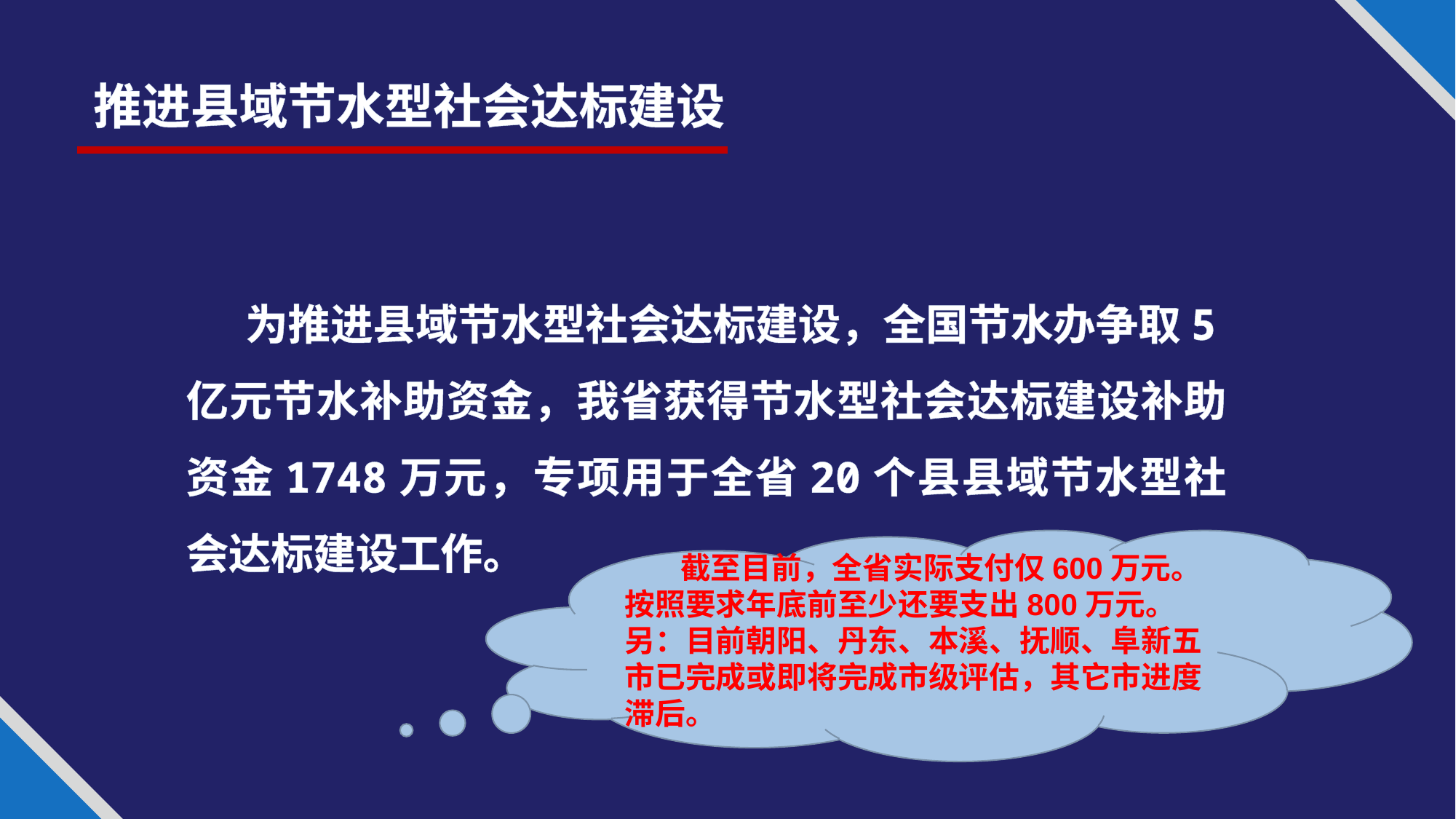

推进县域节水型社会达标建设
     为推进县域节水型社会达标建设，全国节水办争取5亿元节水补助资金，我省获得节水型社会达标建设补助资金1748万元，专项用于全省20个县县域节水型社会达标建设工作。
       截至目前，全省实际支付仅600万元。按照要求年底前至少还要支出800万元。
另：目前朝阳、丹东、本溪、抚顺、阜新五市已完成或即将完成市级评估，其它市进度滞后。